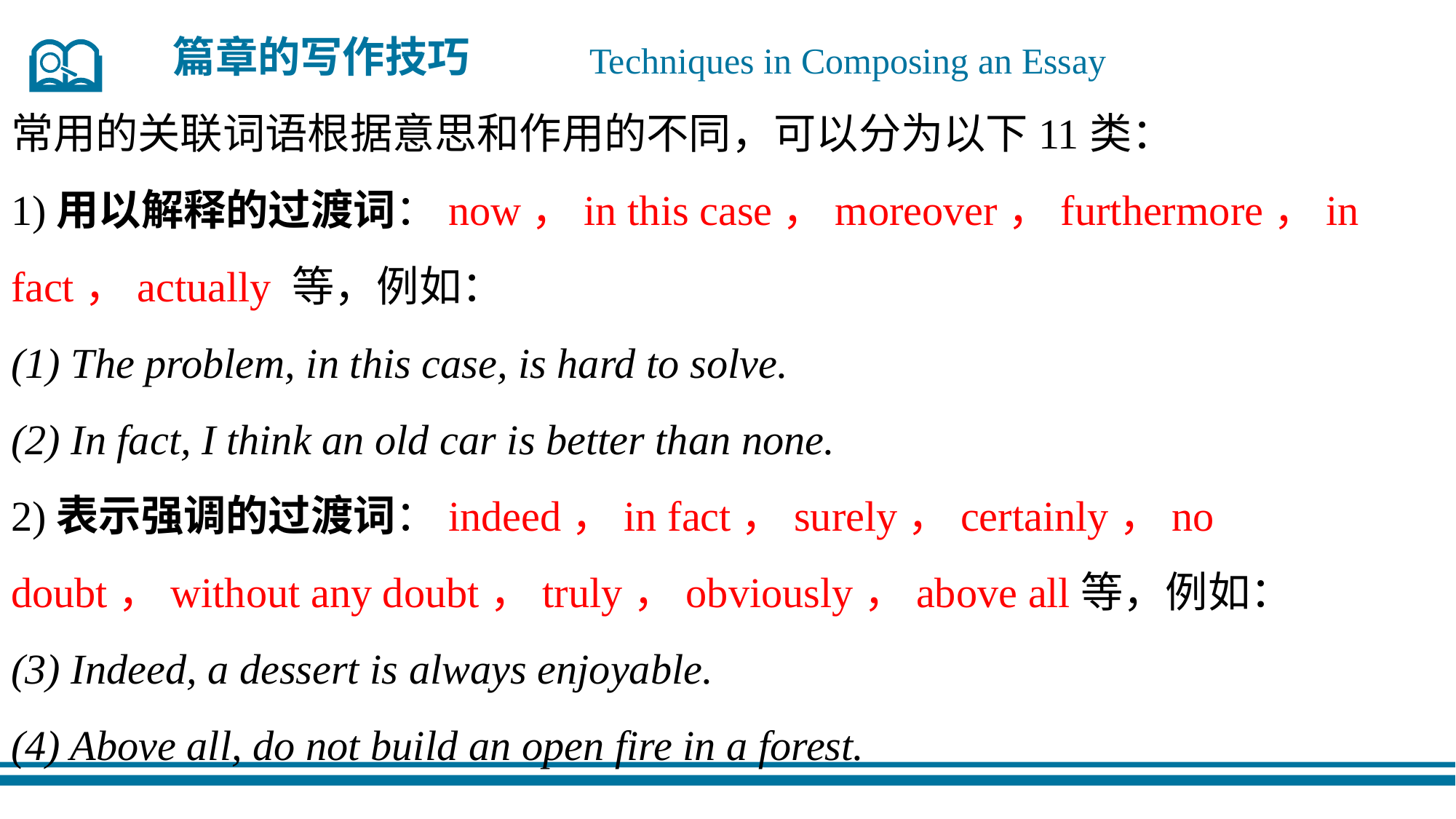

篇章的写作技巧
Techniques in Composing an Essay
常用的关联词语根据意思和作用的不同，可以分为以下11类：
1)用以解释的过渡词：now，in this case，moreover，furthermore，in fact，actually 等，例如：
(1) The problem, in this case, is hard to solve.
(2) In fact, I think an old car is better than none.
2)表示强调的过渡词：indeed，in fact，surely，certainly，no doubt，without any doubt，truly，obviously，above all等，例如：
(3) Indeed, a dessert is always enjoyable.
(4) Above all, do not build an open fire in a forest.